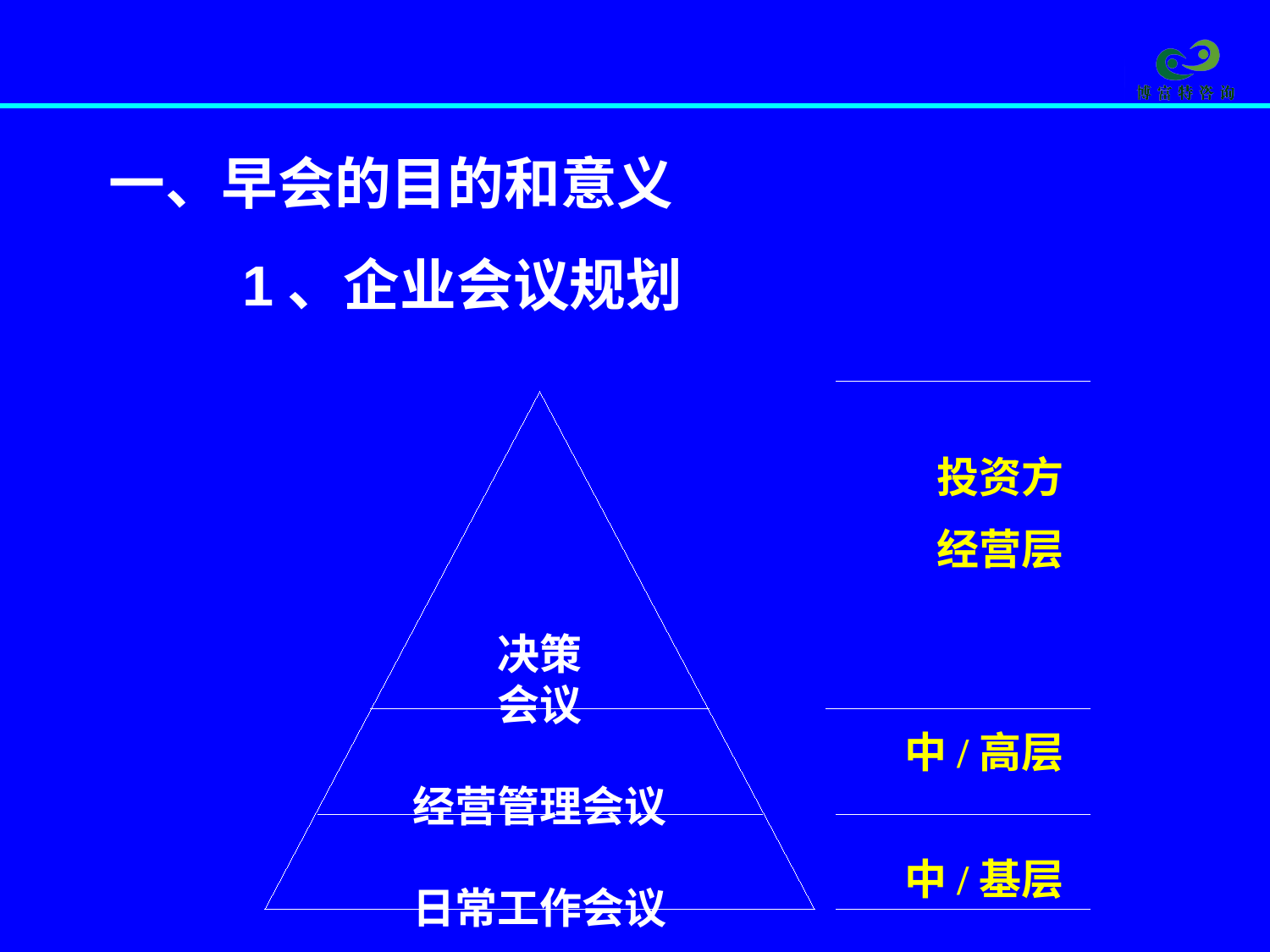

一、早会的目的和意义
1、企业会议规划
决策
会议

经营管理会议

日常工作会议
投资方
经营层
中/高层
中/基层
#